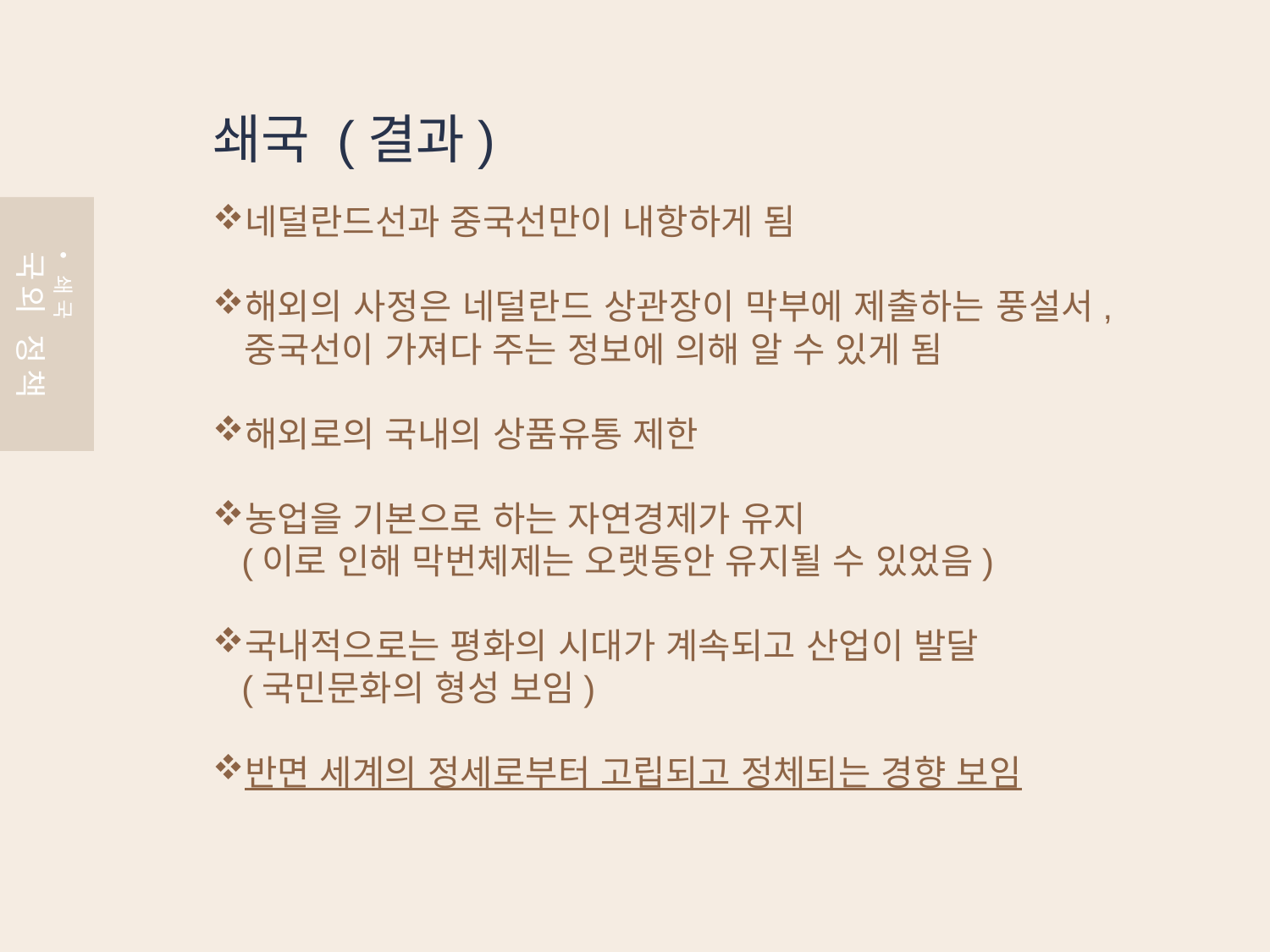

쇄국 (결과)

네덜란드선과 중국선만이 내항하게 됨

해외의 사정은 네덜란드 상관장이 막부에 제출하는 풍설서, 중국선이 가져다 주는 정보에 의해 알 수 있게 됨

해외로의 국내의 상품유통 제한

농업을 기본으로 하는 자연경제가 유지
   (이로 인해 막번체제는 오랫동안 유지될 수 있었음)

국내적으로는 평화의 시대가 계속되고 산업이 발달
   (국민문화의 형성 보임)

반면 세계의 정세로부터 고립되고 정체되는 경향 보임
쇄국
국외 정책